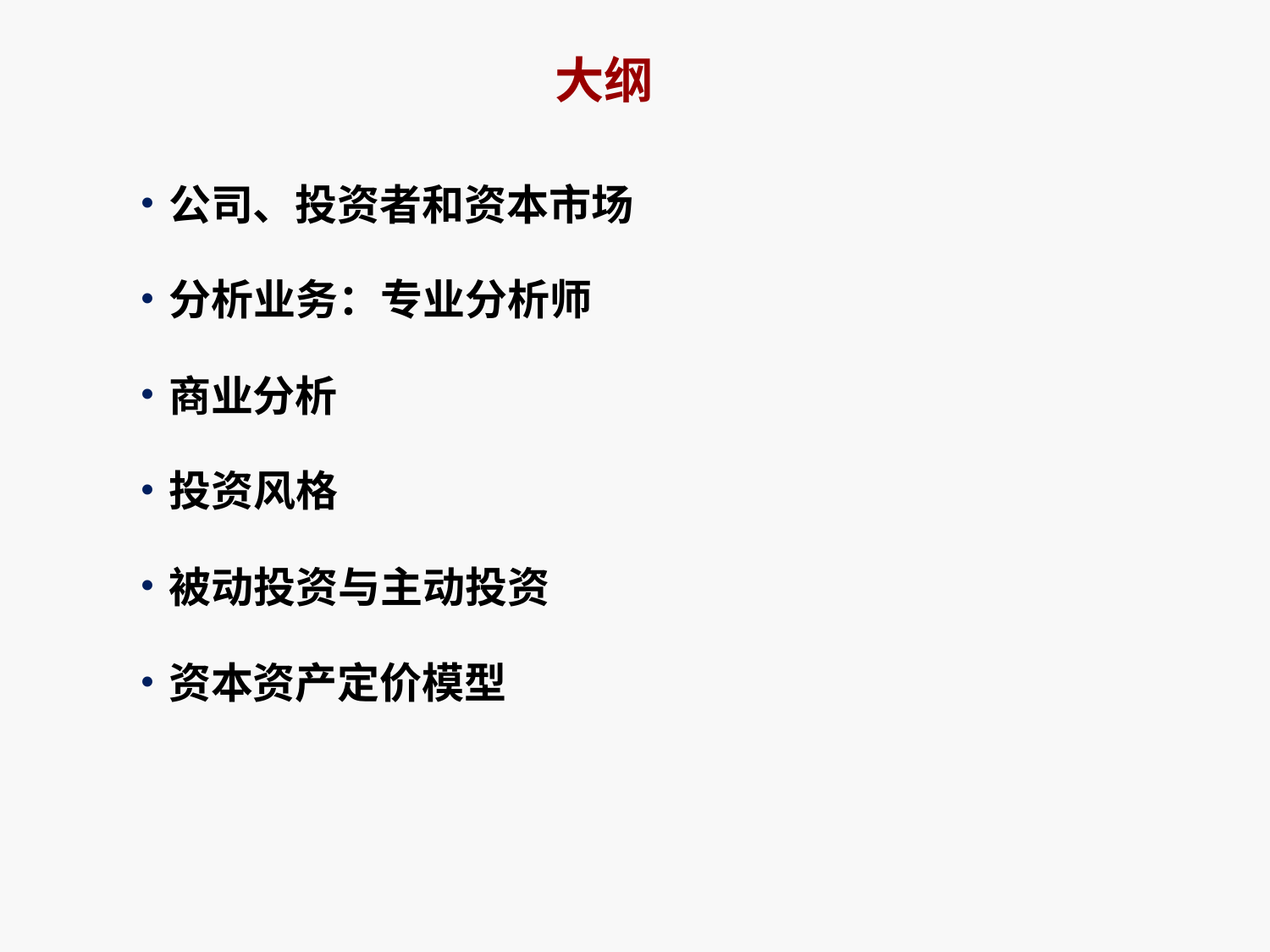

# 大纲
公司、投资者和资本市场

分析业务：专业分析师

商业分析

投资风格

被动投资与主动投资

资本资产定价模型